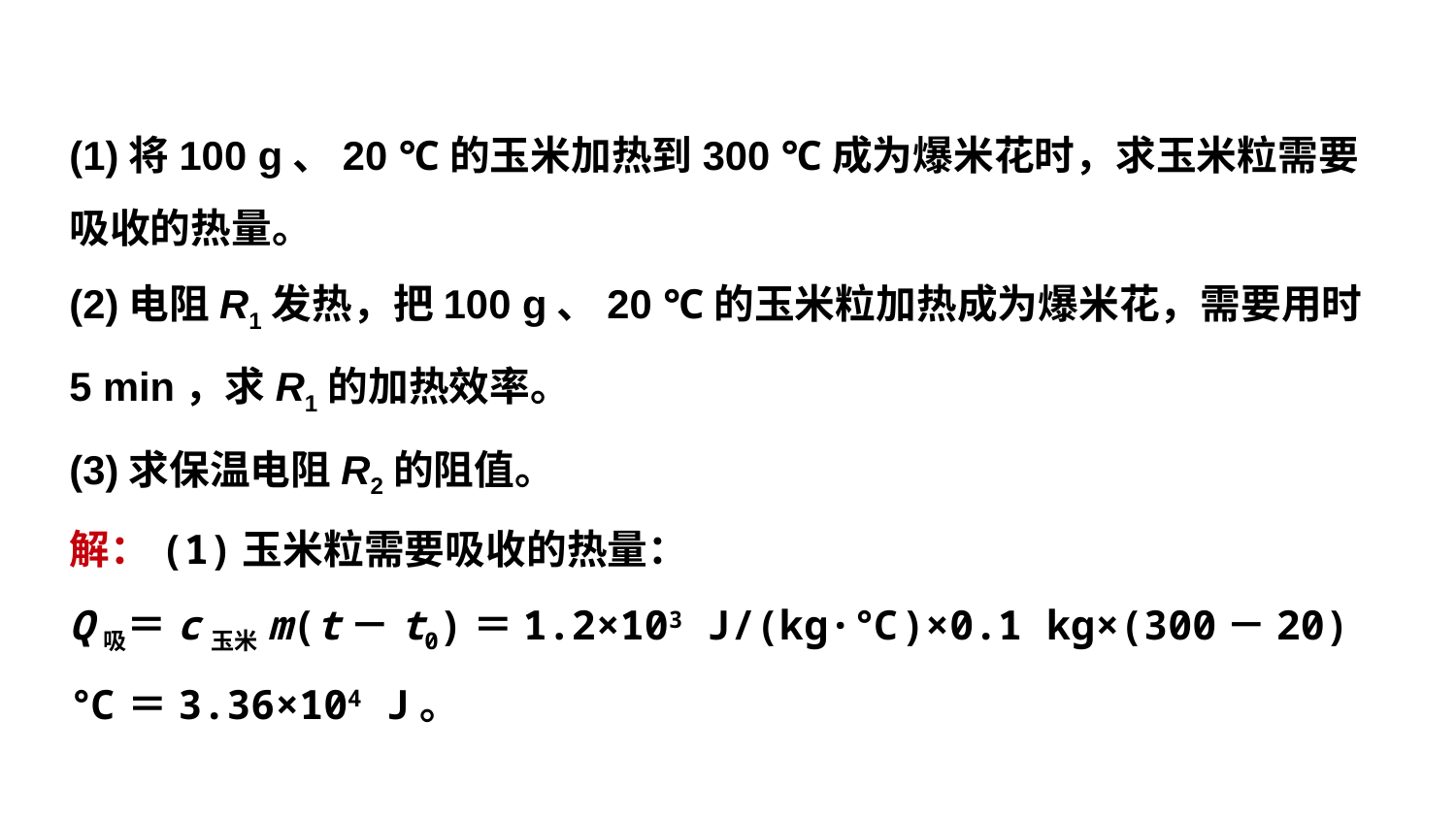

(1)将100 g、20 ℃的玉米加热到300 ℃成为爆米花时，求玉米粒需要
吸收的热量。
(2)电阻R1发热，把100 g、20 ℃的玉米粒加热成为爆米花，需要用时
5 min，求R1的加热效率。
(3)求保温电阻R2的阻值。
解：(1)玉米粒需要吸收的热量：
Q吸＝c玉米m(t－t0)＝1.2×103 J/(kg·℃)×0.1 kg×(300－20) ℃＝3.36×104 J。